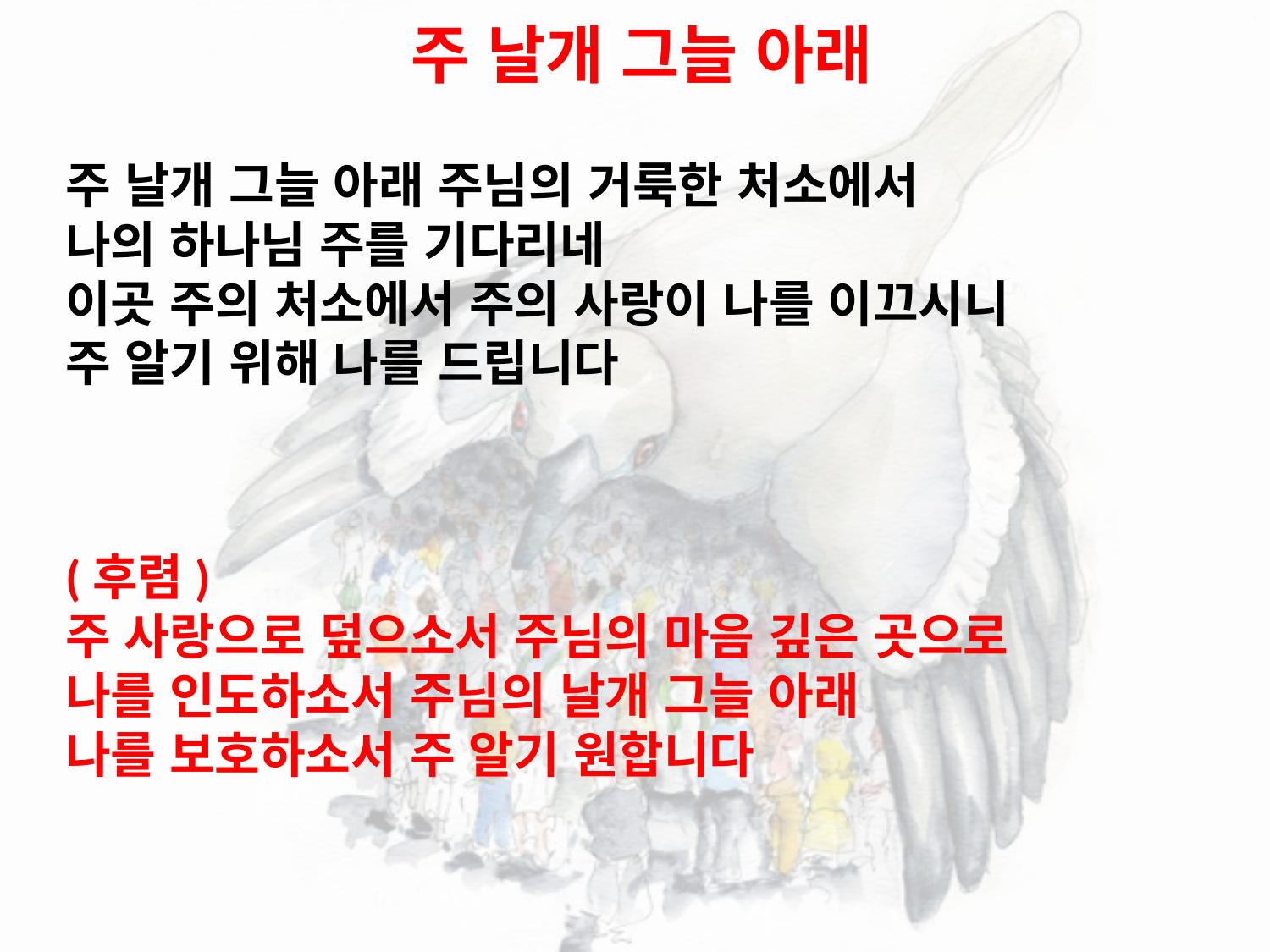

# 주 날개 그늘 아래
주 날개 그늘 아래 주님의 거룩한 처소에서
나의 하나님 주를 기다리네
이곳 주의 처소에서 주의 사랑이 나를 이끄시니
주 알기 위해 나를 드립니다
(후렴)
주 사랑으로 덮으소서 주님의 마음 깊은 곳으로
나를 인도하소서 주님의 날개 그늘 아래
나를 보호하소서 주 알기 원합니다